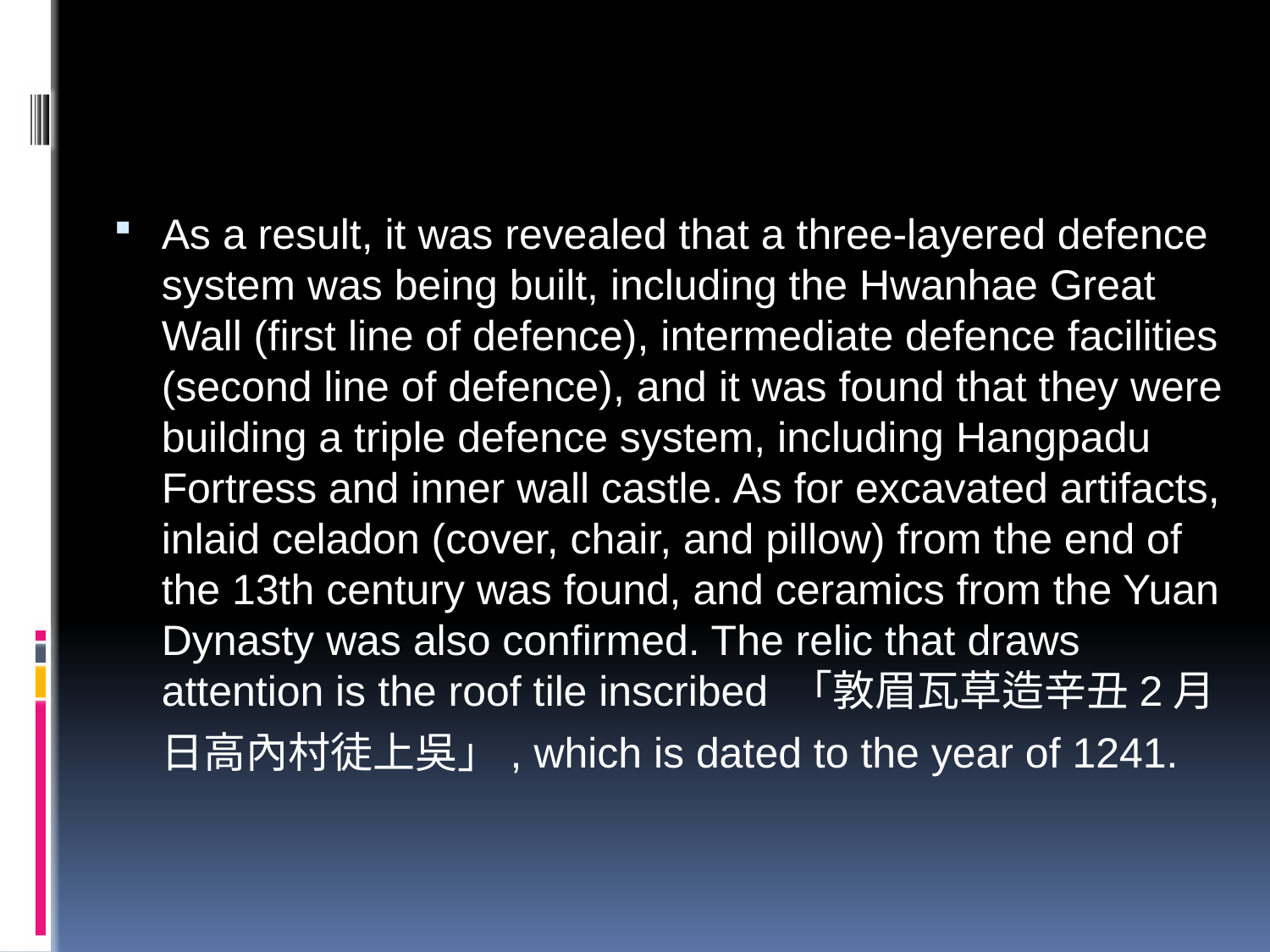

#
As a result, it was revealed that a three-layered defence system was being built, including the Hwanhae Great Wall (first line of defence), intermediate defence facilities (second line of defence), and it was found that they were building a triple defence system, including Hangpadu Fortress and inner wall castle. As for excavated artifacts, inlaid celadon (cover, chair, and pillow) from the end of the 13th century was found, and ceramics from the Yuan Dynasty was also confirmed. The relic that draws attention is the roof tile inscribed 「敦眉瓦草造辛丑2月日高內村徒上吳」, which is dated to the year of 1241.